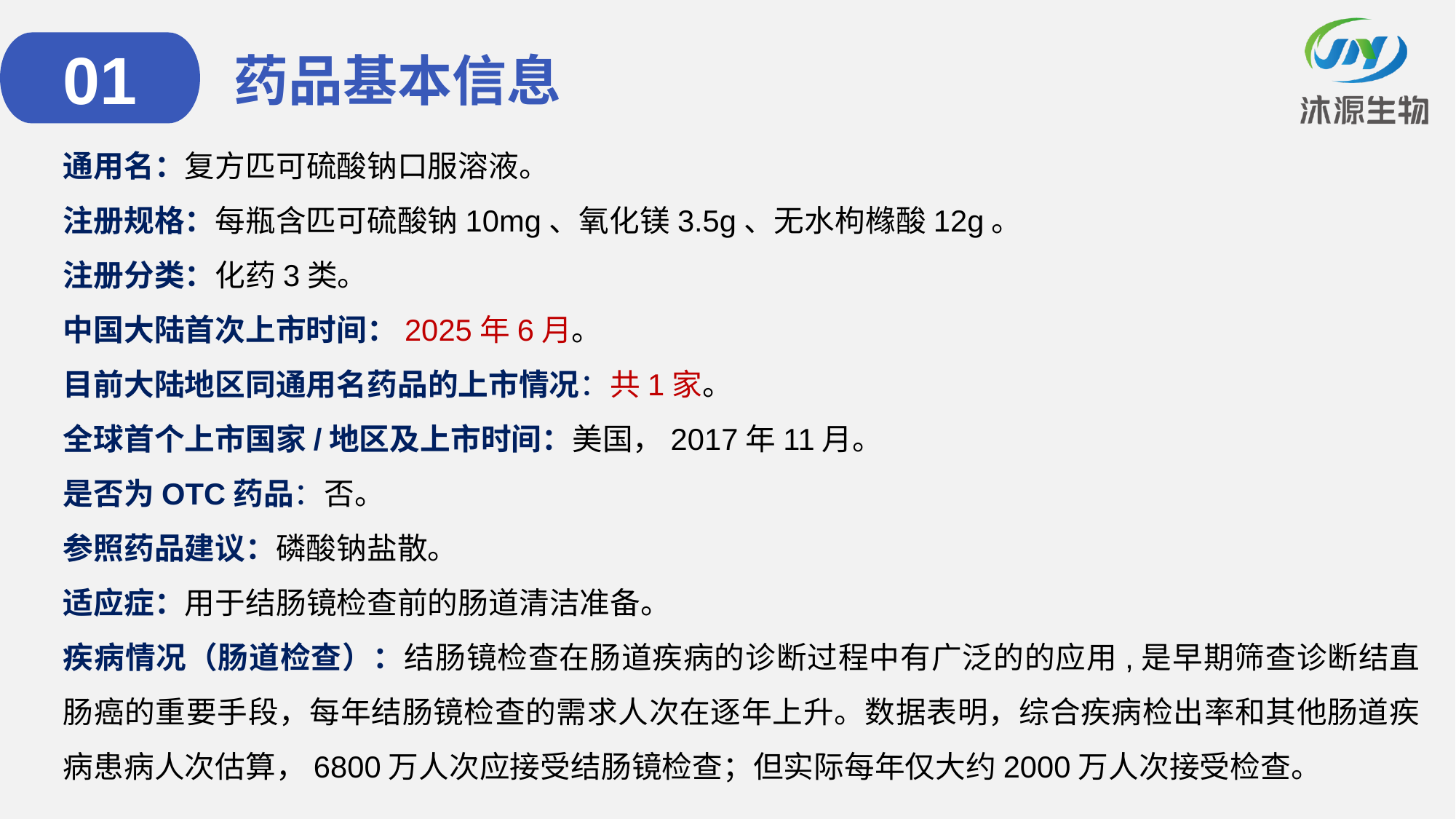

01
药品基本信息
通用名：复方匹可硫酸钠口服溶液。
注册规格：每瓶含匹可硫酸钠10mg、氧化镁3.5g、无水枸橼酸12g。
注册分类：化药3类。
中国大陆首次上市时间：2025年6月。
目前大陆地区同通用名药品的上市情况：共1家。
全球首个上市国家/地区及上市时间：美国，2017年11月。
是否为OTC药品：否。
参照药品建议：磷酸钠盐散。
适应症：用于结肠镜检查前的肠道清洁准备。
疾病情况（肠道检查）：结肠镜检查在肠道疾病的诊断过程中有广泛的的应用,是早期筛查诊断结直肠癌的重要手段，每年结肠镜检查的需求人次在逐年上升。数据表明，综合疾病检出率和其他肠道疾病患病人次估算，6800万人次应接受结肠镜检查；但实际每年仅大约2000万人次接受检查。